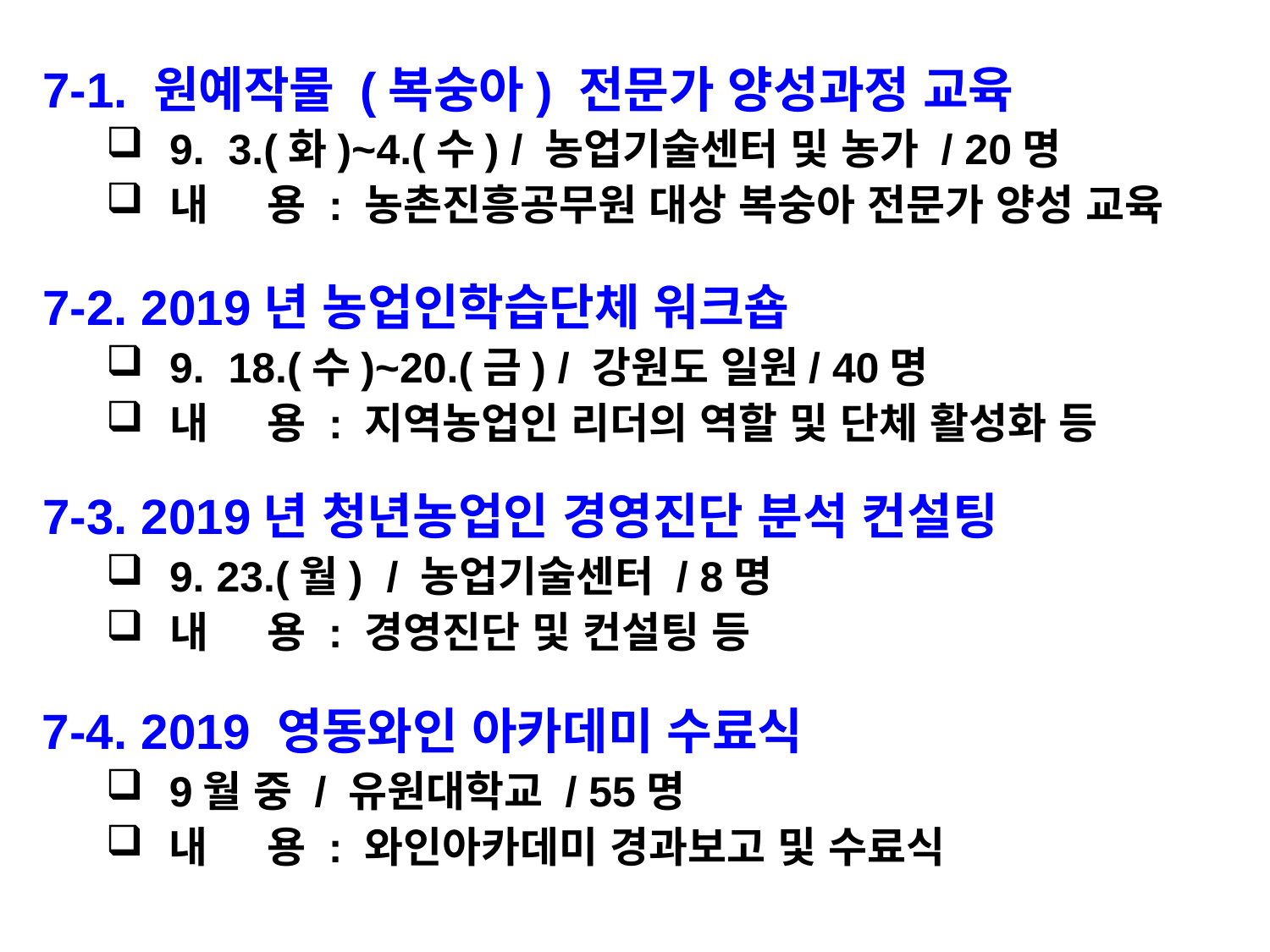

7-1. 원예작물 (복숭아) 전문가 양성과정 교육
9.  3.(화)~4.(수) / 농업기술센터 및 농가 / 20명
내     용 : 농촌진흥공무원 대상 복숭아 전문가 양성 교육

7-2. 2019년 농업인학습단체 워크숍
9.  18.(수)~20.(금) / 강원도 일원/ 40명
내     용 : 지역농업인 리더의 역할 및 단체 활성화 등
7-3. 2019년 청년농업인 경영진단 분석 컨설팅
9. 23.(월)  / 농업기술센터 / 8명
내     용 : 경영진단 및 컨설팅 등
7-4. 2019 영동와인 아카데미 수료식
9월 중 / 유원대학교 / 55명
내     용 : 와인아카데미 경과보고 및 수료식